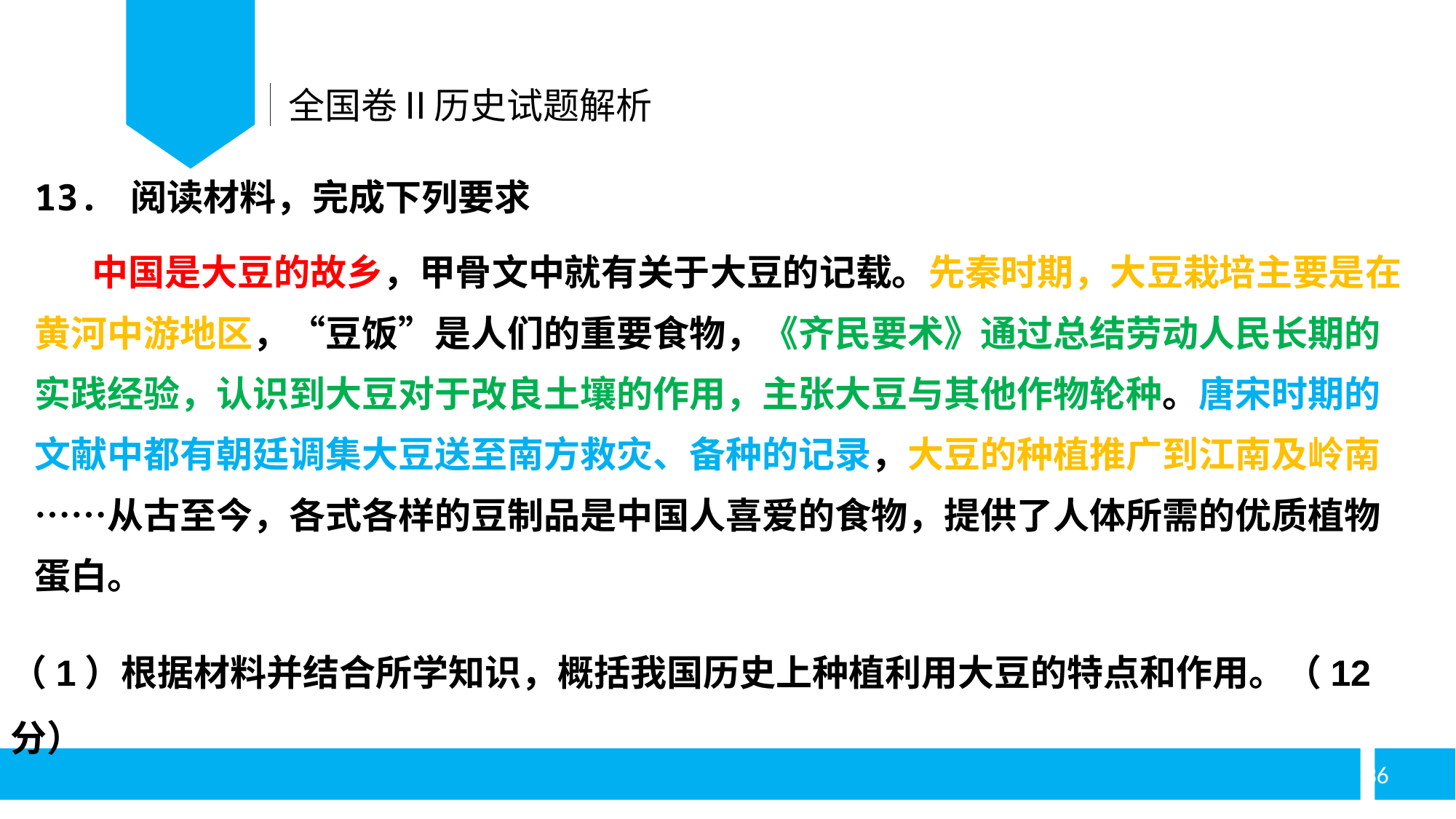

全国卷Ⅱ历史试题解析
13. 阅读材料，完成下列要求
  中国是大豆的故乡，甲骨文中就有关于大豆的记载。先秦时期，大豆栽培主要是在黄河中游地区，“豆饭”是人们的重要食物，《齐民要术》通过总结劳动人民长期的实践经验，认识到大豆对于改良土壤的作用，主张大豆与其他作物轮种。唐宋时期的文献中都有朝廷调集大豆送至南方救灾、备种的记录，大豆的种植推广到江南及岭南……从古至今，各式各样的豆制品是中国人喜爱的食物，提供了人体所需的优质植物蛋白。
（1）根据材料并结合所学知识，概括我国历史上种植利用大豆的特点和作用。（12分）